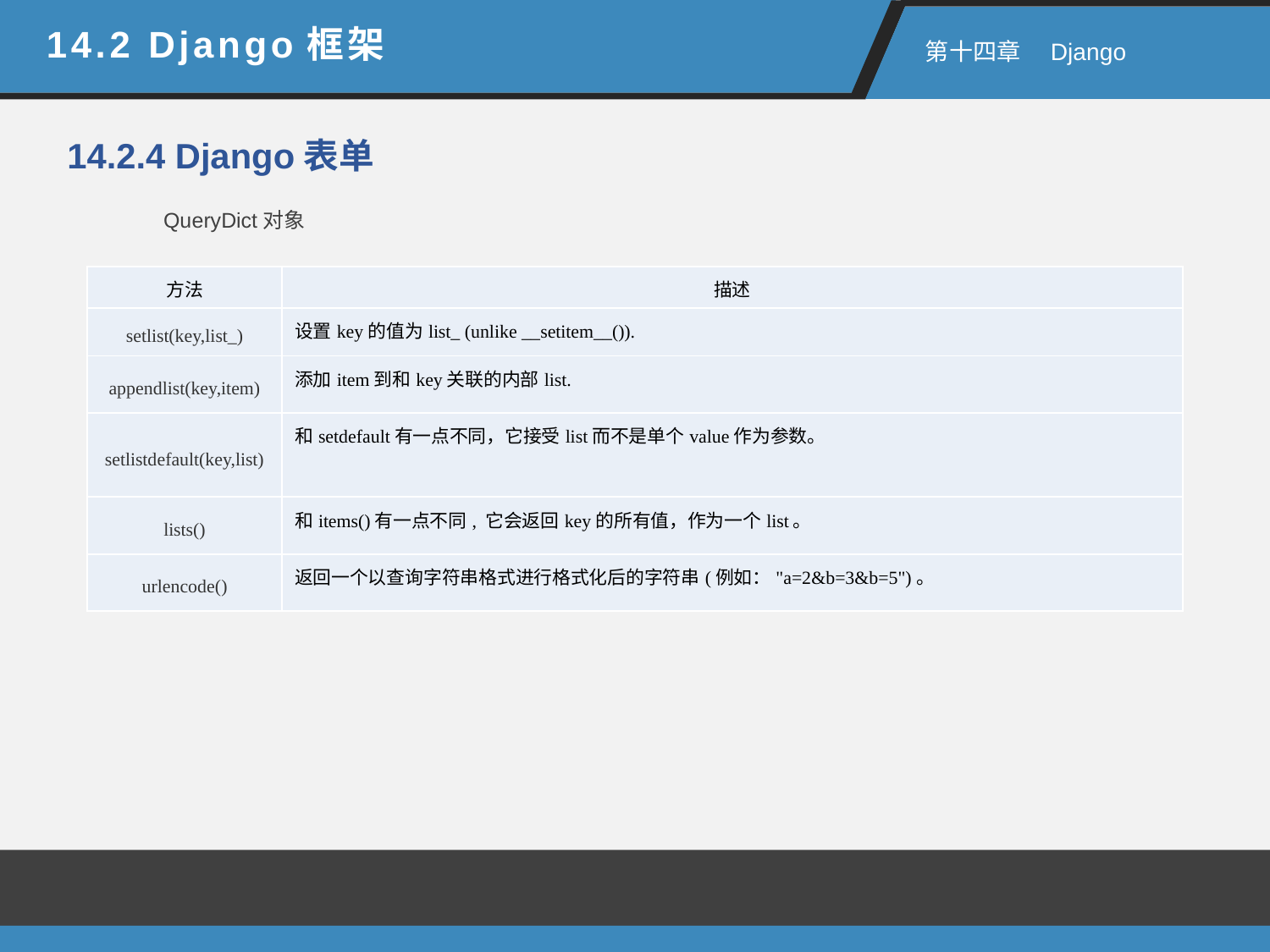

14.2 Django框架
  第十四章　Django
14.2.4 Django表单
QueryDict对象
| 方法 | 描述 |
| --- | --- |
| setlist(key,list\_) | 设置key的值为list\_ (unlike \_\_setitem\_\_()). |
| appendlist(key,item) | 添加item到和key关联的内部list. |
| setlistdefault(key,list) | 和setdefault有一点不同，它接受list而不是单个value作为参数。 |
| lists() | 和items()有一点不同, 它会返回key的所有值，作为一个list。 |
| urlencode() | 返回一个以查询字符串格式进行格式化后的字符串(例如："a=2&b=3&b=5")。 |